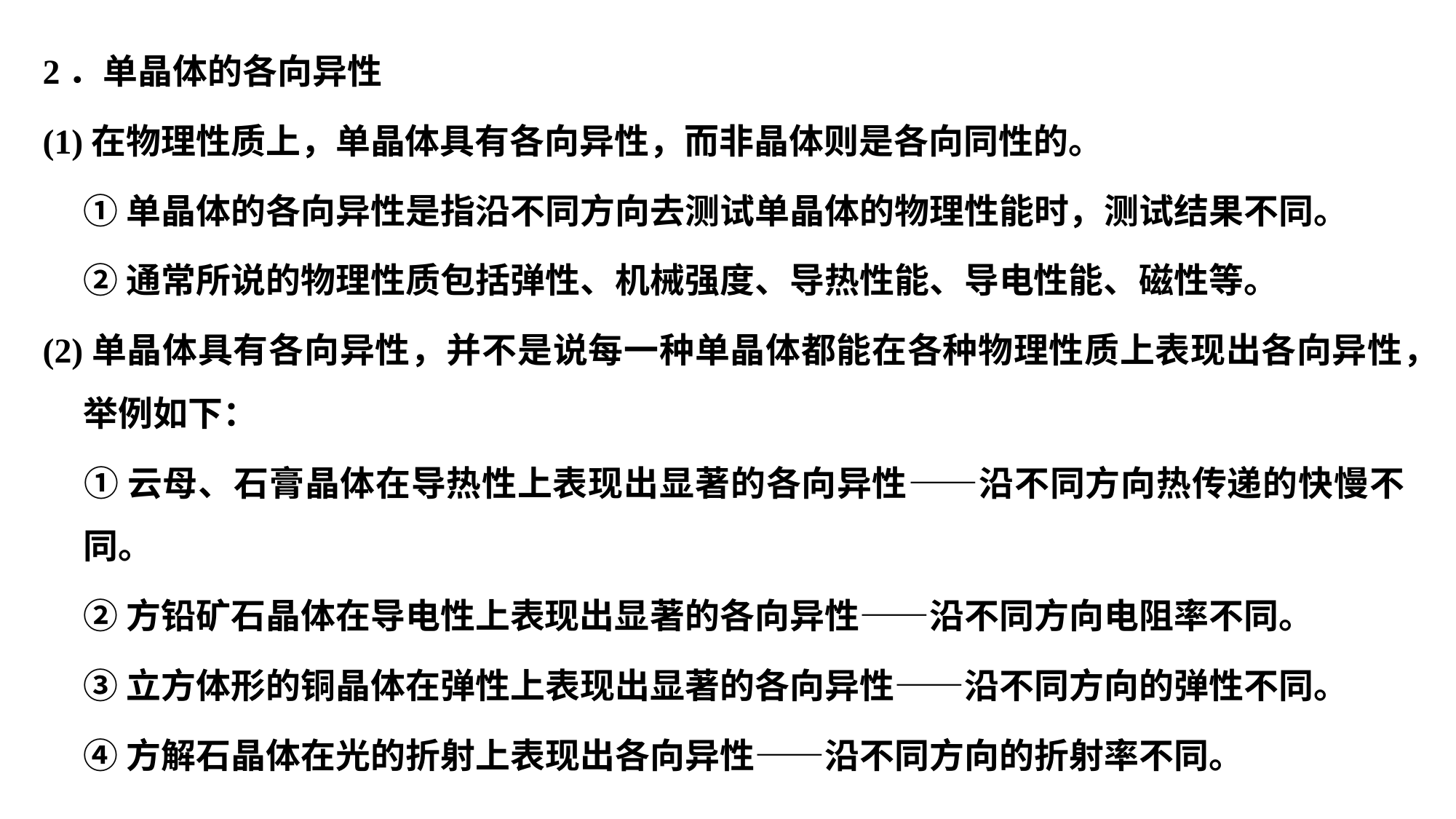

2．单晶体的各向异性
(1)在物理性质上，单晶体具有各向异性，而非晶体则是各向同性的。
	①单晶体的各向异性是指沿不同方向去测试单晶体的物理性能时，测试结果不同。
	②通常所说的物理性质包括弹性、机械强度、导热性能、导电性能、磁性等。
(2)单晶体具有各向异性，并不是说每一种单晶体都能在各种物理性质上表现出各向异性，举例如下：
	①云母、石膏晶体在导热性上表现出显著的各向异性——沿不同方向热传递的快慢不同。
	②方铅矿石晶体在导电性上表现出显著的各向异性——沿不同方向电阻率不同。
	③立方体形的铜晶体在弹性上表现出显著的各向异性——沿不同方向的弹性不同。
	④方解石晶体在光的折射上表现出各向异性——沿不同方向的折射率不同。